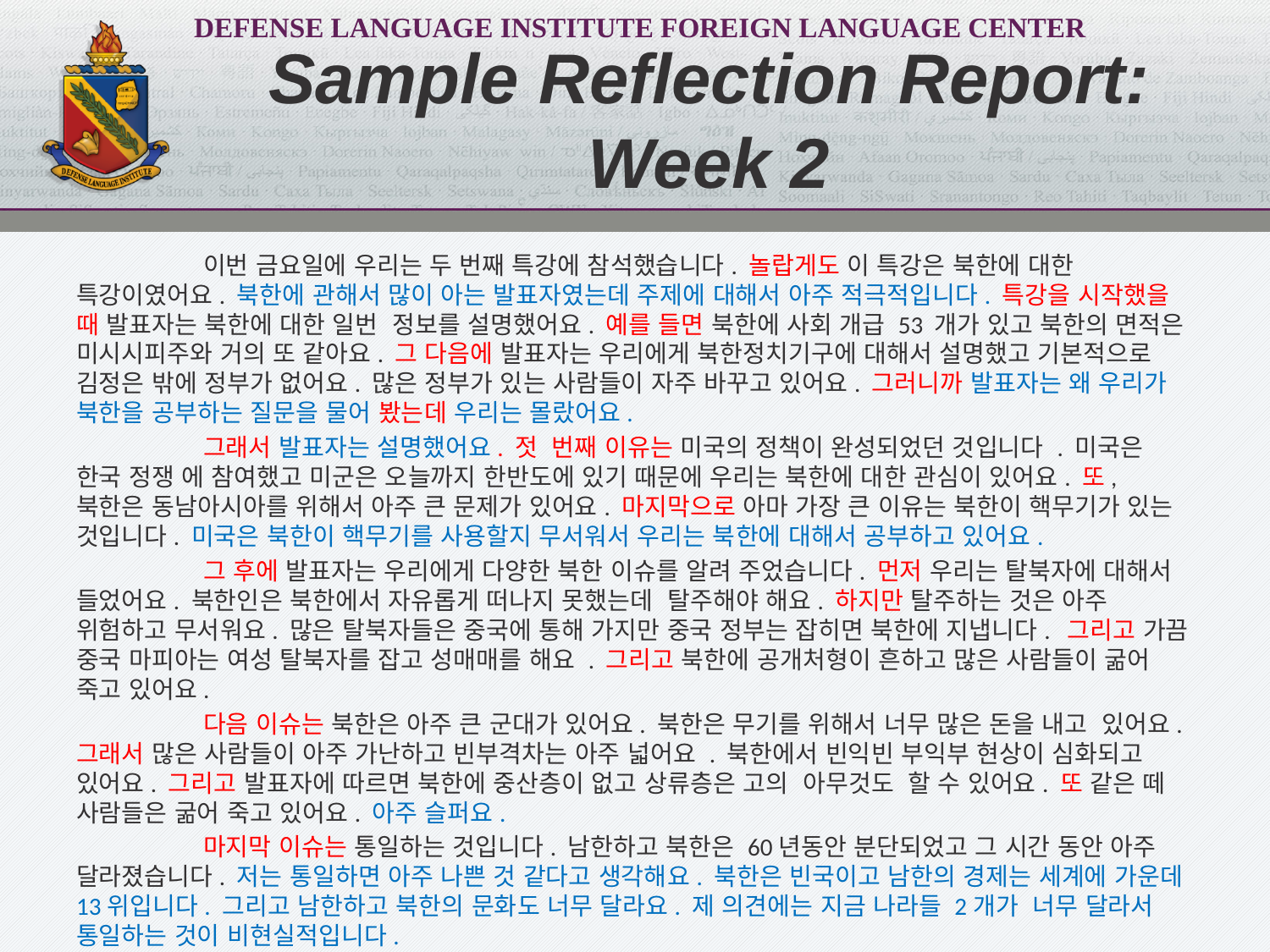

# Sample Reflection Report: Week 2
	이번 금요일에 우리는 두 번째 특강에 참석했습니다. 놀랍게도 이 특강은 북한에 대한 특강이였어요. 북한에 관해서 많이 아는 발표자였는데 주제에 대해서 아주 적극적입니다. 특강을 시작했을 때 발표자는 북한에 대한 일번  정보를 설명했어요. 예를 들면 북한에 사회 개급 53 개가 있고 북한의 면적은 미시시피주와 거의 또 같아요. 그 다음에 발표자는 우리에게 북한정치기구에 대해서 설명했고 기본적으로 김정은 밖에 정부가 없어요. 많은 정부가 있는 사람들이 자주 바꾸고 있어요. 그러니까 발표자는 왜 우리가 북한을 공부하는 질문을 물어 봤는데 우리는 몰랐어요.
	그래서 발표자는 설명했어요. 젓  번째 이유는 미국의 정책이 완성되었던 것입니다 . 미국은 한국 정쟁 에 참여했고 미군은 오늘까지 한반도에 있기 때문에 우리는 북한에 대한 관심이 있어요. 또, 북한은 동남아시아를 위해서 아주 큰 문제가 있어요. 마지막으로 아마 가장 큰 이유는 북한이 핵무기가 있는 것입니다. 미국은 북한이 핵무기를 사용할지 무서워서 우리는 북한에 대해서 공부하고 있어요.
	그 후에 발표자는 우리에게 다양한 북한 이슈를 알려 주었습니다. 먼저 우리는 탈북자에 대해서 들었어요. 북한인은 북한에서 자유롭게 떠나지 못했는데  탈주해야 해요. 하지만 탈주하는 것은 아주 위험하고 무서워요. 많은 탈북자들은 중국에 통해 가지만 중국 정부는 잡히면 북한에 지냅니다.  그리고 가끔 중국 마피아는 여성 탈북자를 잡고 성매매를 해요 . 그리고 북한에 공개처형이 흔하고 많은 사람들이 굶어 죽고 있어요.
	다음 이슈는 북한은 아주 큰 군대가 있어요. 북한은 무기를 위해서 너무 많은 돈을 내고  있어요. 그래서 많은 사람들이 아주 가난하고 빈부격차는 아주 넓어요 . 북한에서 빈익빈 부익부 현상이 심화되고 있어요. 그리고 발표자에 따르면 북한에 중산층이 없고 상류층은 고의  아무것도  할 수 있어요. 또 같은 떼  사람들은 굶어 죽고 있어요. 아주 슬퍼요.
	마지막 이슈는 통일하는 것입니다. 남한하고 북한은 60년동안 분단되었고 그 시간 동안 아주 달라졌습니다. 저는 통일하면 아주 나쁜 것 같다고 생각해요. 북한은 빈국이고 남한의 경제는 세계에 가운데 13위입니다. 그리고 남한하고 북한의 문화도 너무 달라요. 제 의견에는 지금 나라들 2개가  너무 달라서 통일하는 것이 비현실적입니다.